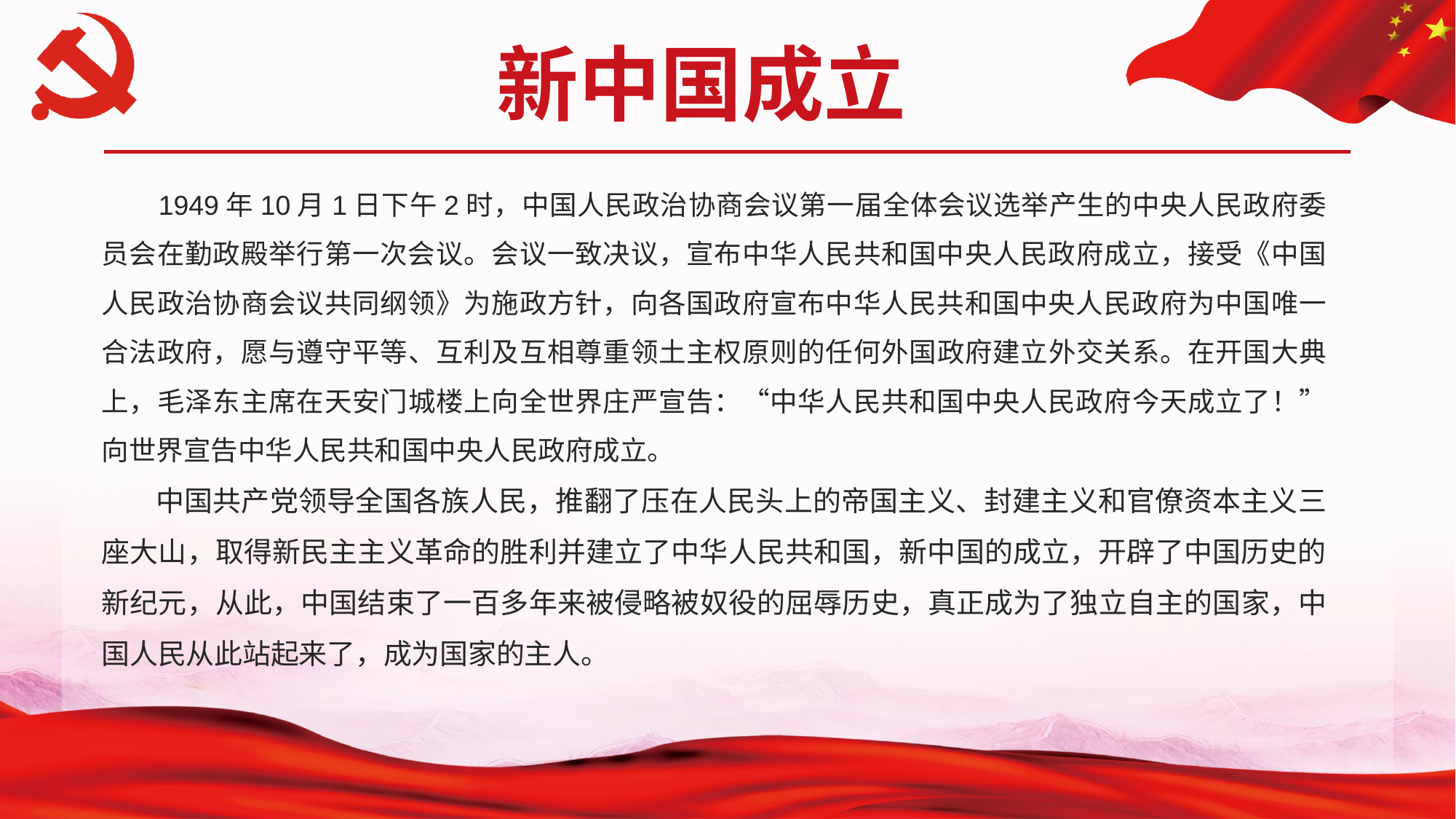

新中国成立
       1949年10月1日下午2时，中国人民政治协商会议第一届全体会议选举产生的中央人民政府委员会在勤政殿举行第一次会议。会议一致决议，宣布中华人民共和国中央人民政府成立，接受《中国人民政治协商会议共同纲领》为施政方针，向各国政府宣布中华人民共和国中央人民政府为中国唯一合法政府，愿与遵守平等、互利及互相尊重领土主权原则的任何外国政府建立外交关系。在开国大典上，毛泽东主席在天安门城楼上向全世界庄严宣告：“中华人民共和国中央人民政府今天成立了！”向世界宣告中华人民共和国中央人民政府成立。
       中国共产党领导全国各族人民，推翻了压在人民头上的帝国主义、封建主义和官僚资本主义三座大山，取得新民主主义革命的胜利并建立了中华人民共和国，新中国的成立，开辟了中国历史的新纪元，从此，中国结束了一百多年来被侵略被奴役的屈辱历史，真正成为了独立自主的国家，中国人民从此站起来了，成为国家的主人。